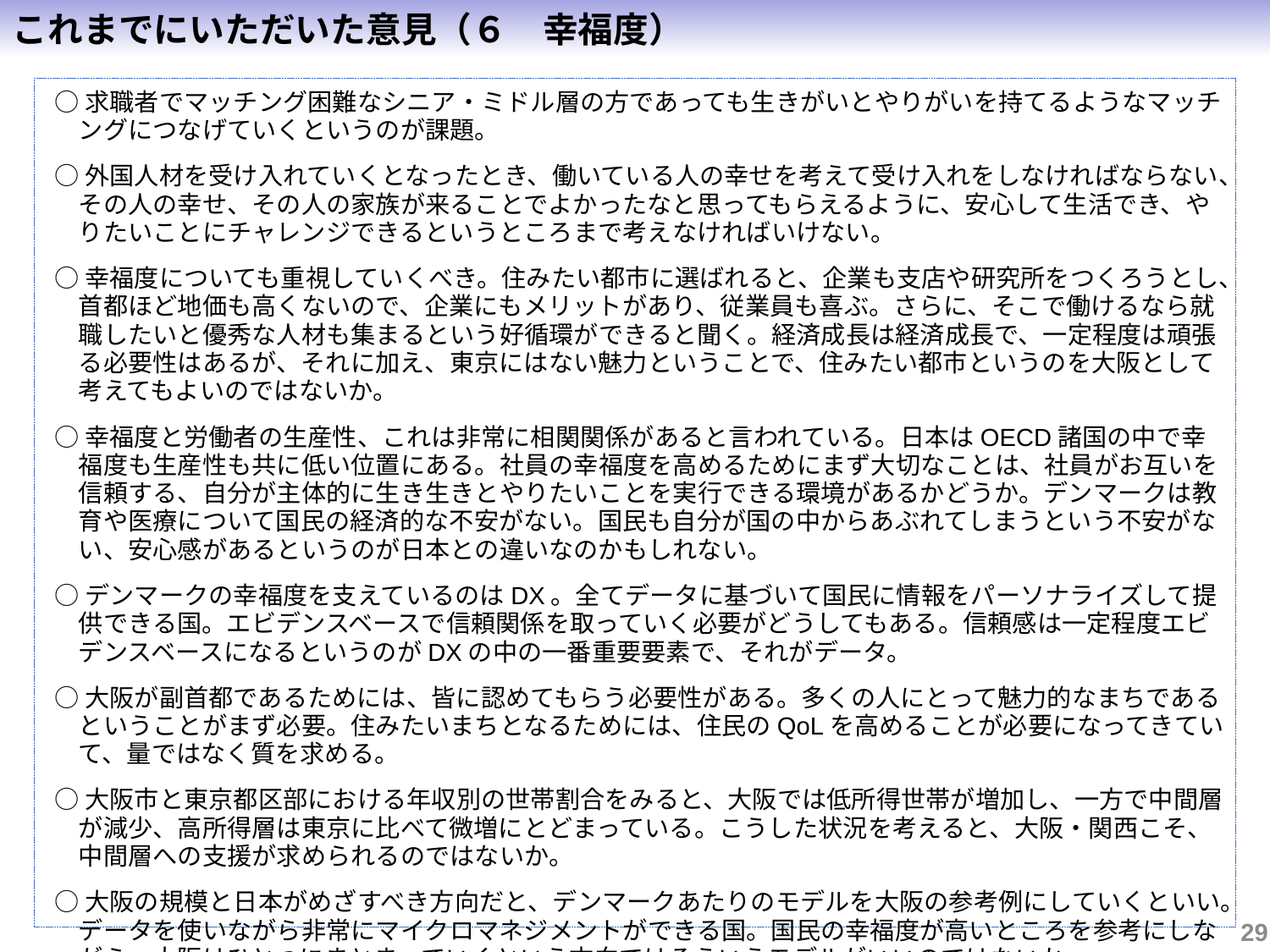

これまでにいただいた意見（６　幸福度）
○求職者でマッチング困難なシニア・ミドル層の方であっても生きがいとやりがいを持てるようなマッチングにつなげていくというのが課題。
○外国人材を受け入れていくとなったとき、働いている人の幸せを考えて受け入れをしなければならない、その人の幸せ、その人の家族が来ることでよかったなと思ってもらえるように、安心して生活でき、やりたいことにチャレンジできるというところまで考えなければいけない。
○幸福度についても重視していくべき。住みたい都市に選ばれると、企業も支店や研究所をつくろうとし、首都ほど地価も高くないので、企業にもメリットがあり、従業員も喜ぶ。さらに、そこで働けるなら就職したいと優秀な人材も集まるという好循環ができると聞く。経済成長は経済成長で、一定程度は頑張る必要性はあるが、それに加え、東京にはない魅力ということで、住みたい都市というのを大阪として考えてもよいのではないか。
○幸福度と労働者の生産性、これは非常に相関関係があると言われている。日本はOECD諸国の中で幸福度も生産性も共に低い位置にある。社員の幸福度を高めるためにまず大切なことは、社員がお互いを信頼する、自分が主体的に生き生きとやりたいことを実行できる環境があるかどうか。デンマークは教育や医療について国民の経済的な不安がない。国民も自分が国の中からあぶれてしまうという不安がない、安心感があるというのが日本との違いなのかもしれない。
○デンマークの幸福度を支えているのはDX。全てデータに基づいて国民に情報をパーソナライズして提供できる国。エビデンスベースで信頼関係を取っていく必要がどうしてもある。信頼感は一定程度エビデンスベースになるというのがDXの中の一番重要要素で、それがデータ。
○大阪が副首都であるためには、皆に認めてもらう必要性がある。多くの人にとって魅力的なまちであるということがまず必要。住みたいまちとなるためには、住民のQoLを高めることが必要になってきていて、量ではなく質を求める。
○大阪市と東京都区部における年収別の世帯割合をみると、大阪では低所得世帯が増加し、一方で中間層が減少、高所得層は東京に比べて微増にとどまっている。こうした状況を考えると、大阪・関西こそ、中間層への支援が求められるのではないか。
○大阪の規模と日本がめざすべき方向だと、デンマークあたりのモデルを大阪の参考例にしていくといい。データを使いながら非常にマイクロマネジメントができる国。国民の幸福度が高いところを参考にしながら、大阪はひとつにまとまっていくという方向ではそういうモデルがいいのではないか。

29